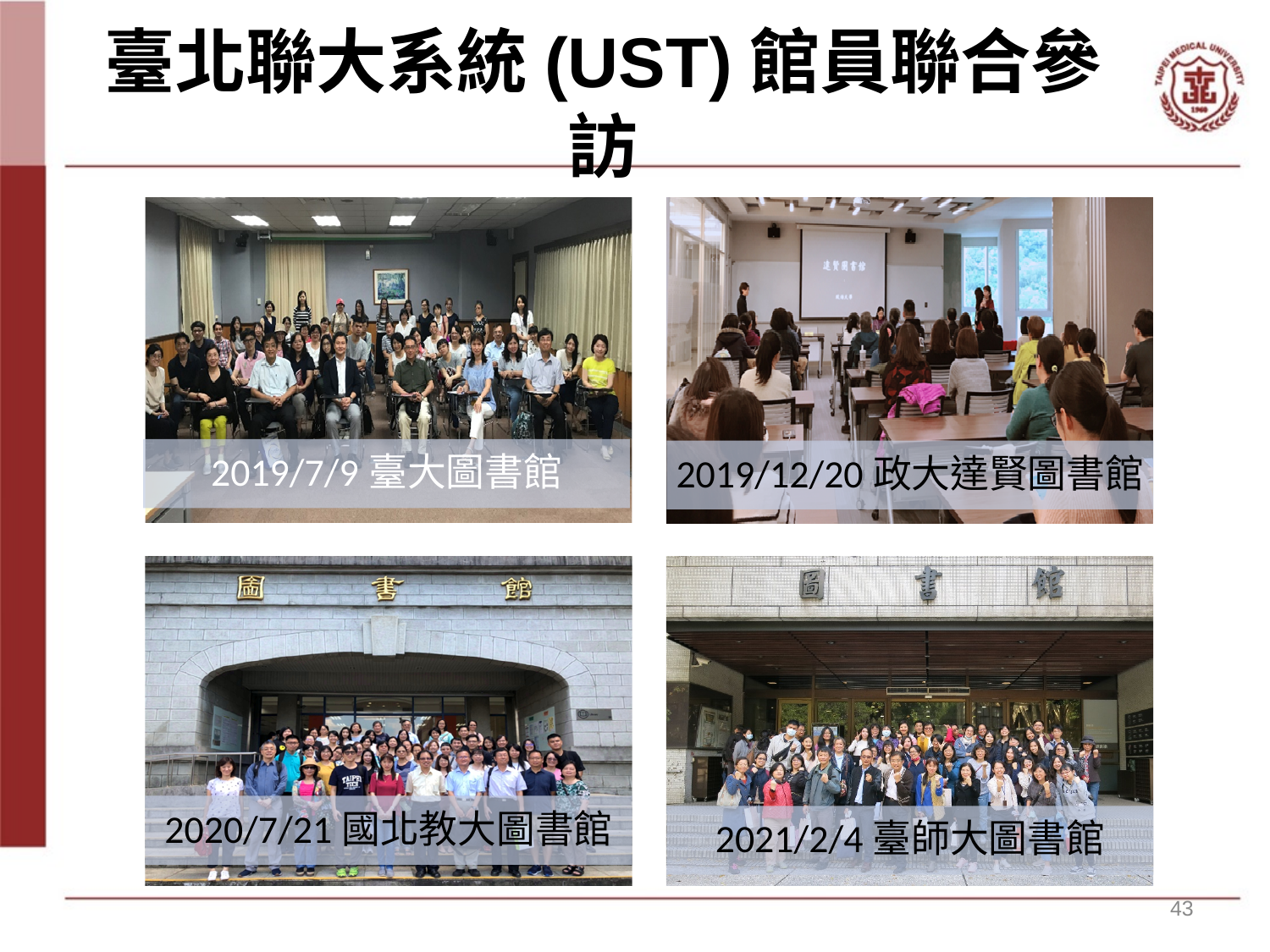

# 臺北聯大系統(UST)館員聯合參訪
2019/7/9臺大圖書館
2019/12/20政大達賢圖書館
2020/7/21國北教大圖書館
2021/2/4臺師大圖書館
43